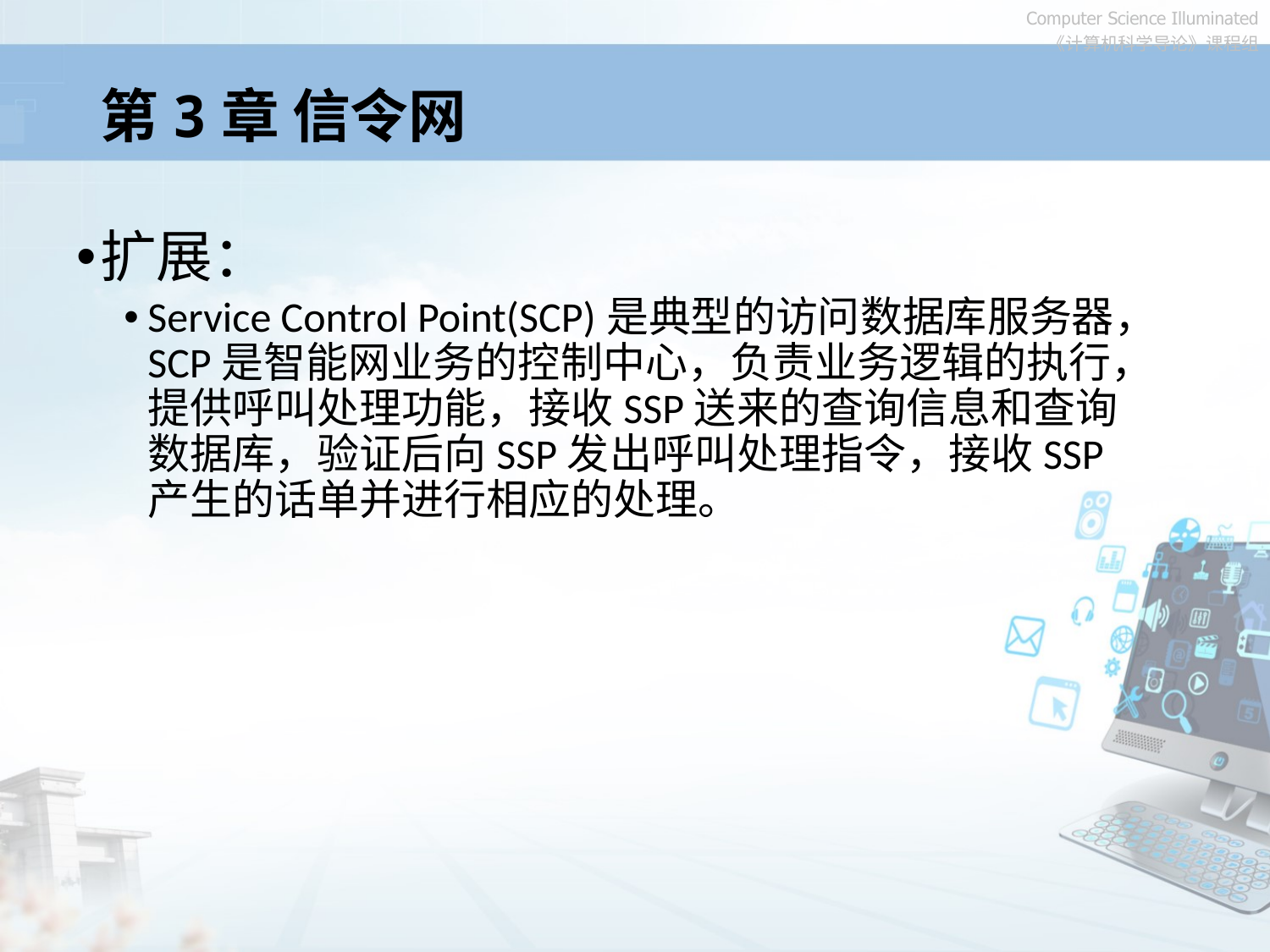

# 第3章 信令网
扩展：
Service Control Point(SCP)是典型的访问数据库服务器，SCP是智能网业务的控制中心，负责业务逻辑的执行，提供呼叫处理功能，接收SSP送来的查询信息和查询数据库，验证后向SSP发出呼叫处理指令，接收SSP产生的话单并进行相应的处理。